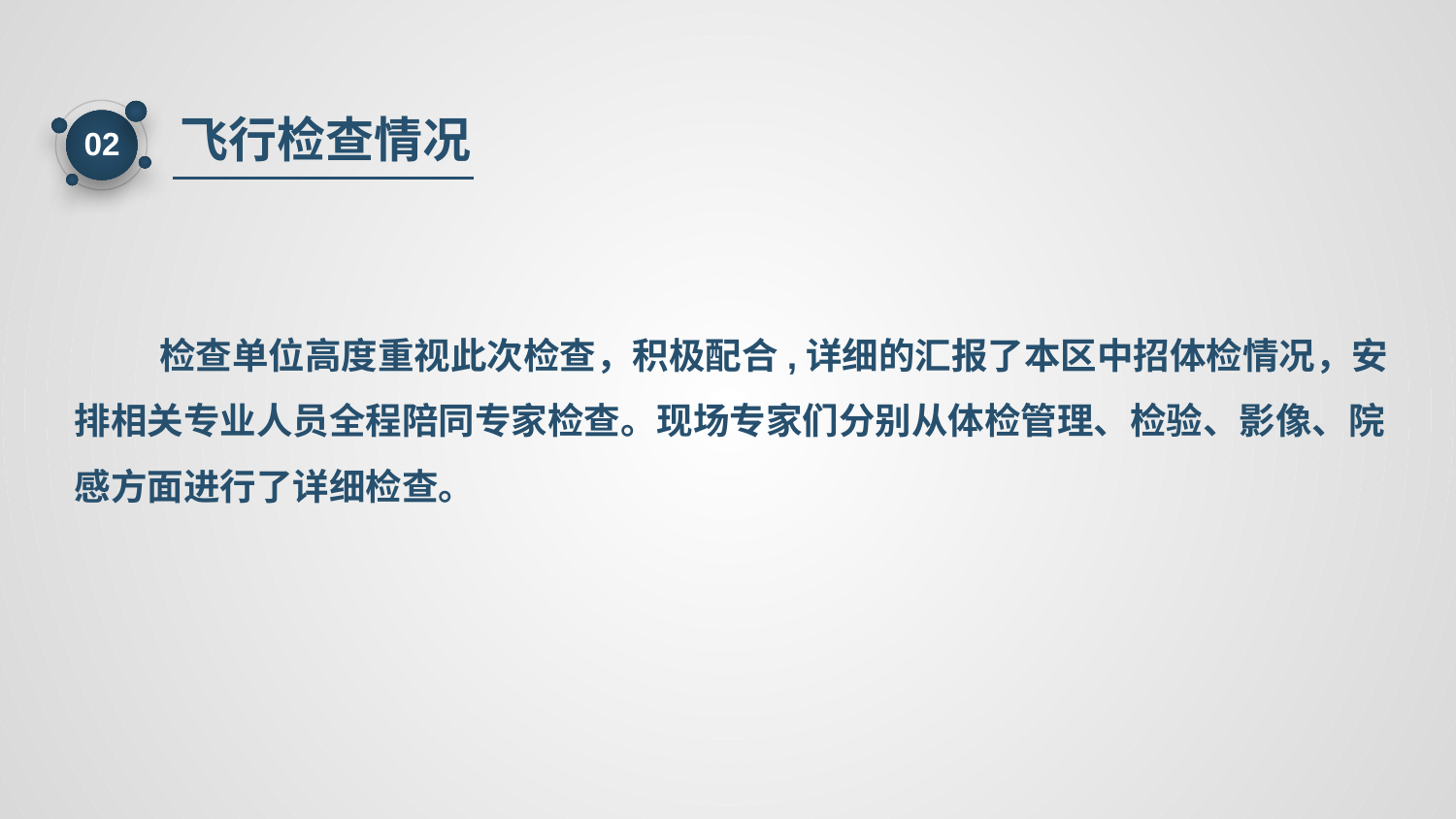

飞行检查情况
02
检查单位高度重视此次检查，积极配合,详细的汇报了本区中招体检情况，安排相关专业人员全程陪同专家检查。现场专家们分别从体检管理、检验、影像、院感方面进行了详细检查。